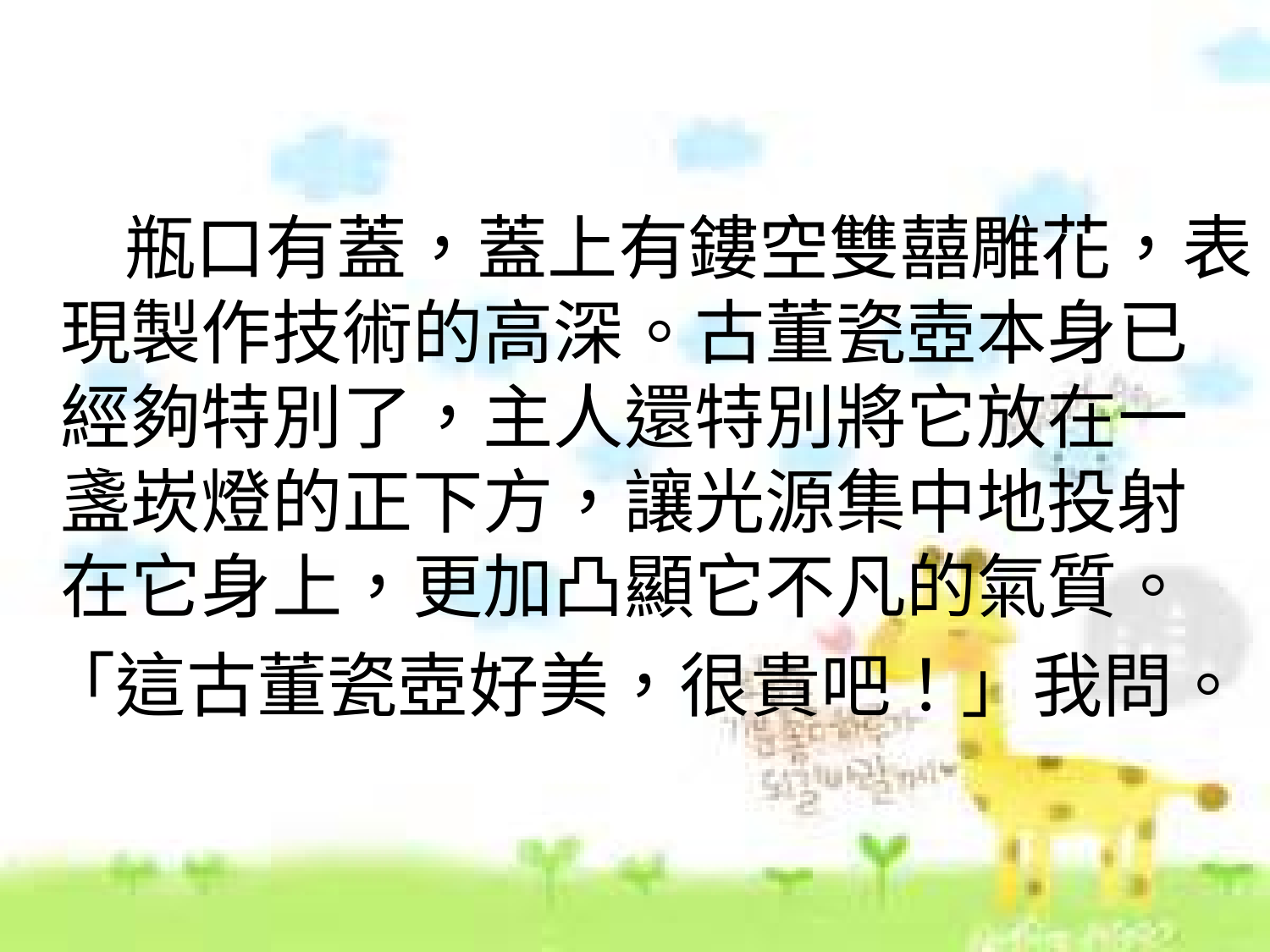

瓶口有蓋，蓋上有鏤空雙囍雕花，表現製作技術的高深。古董瓷壺本身已經夠特別了，主人還特別將它放在一盞崁燈的正下方，讓光源集中地投射在它身上，更加凸顯它不凡的氣質。
 「這古董瓷壺好美，很貴吧！」我問。